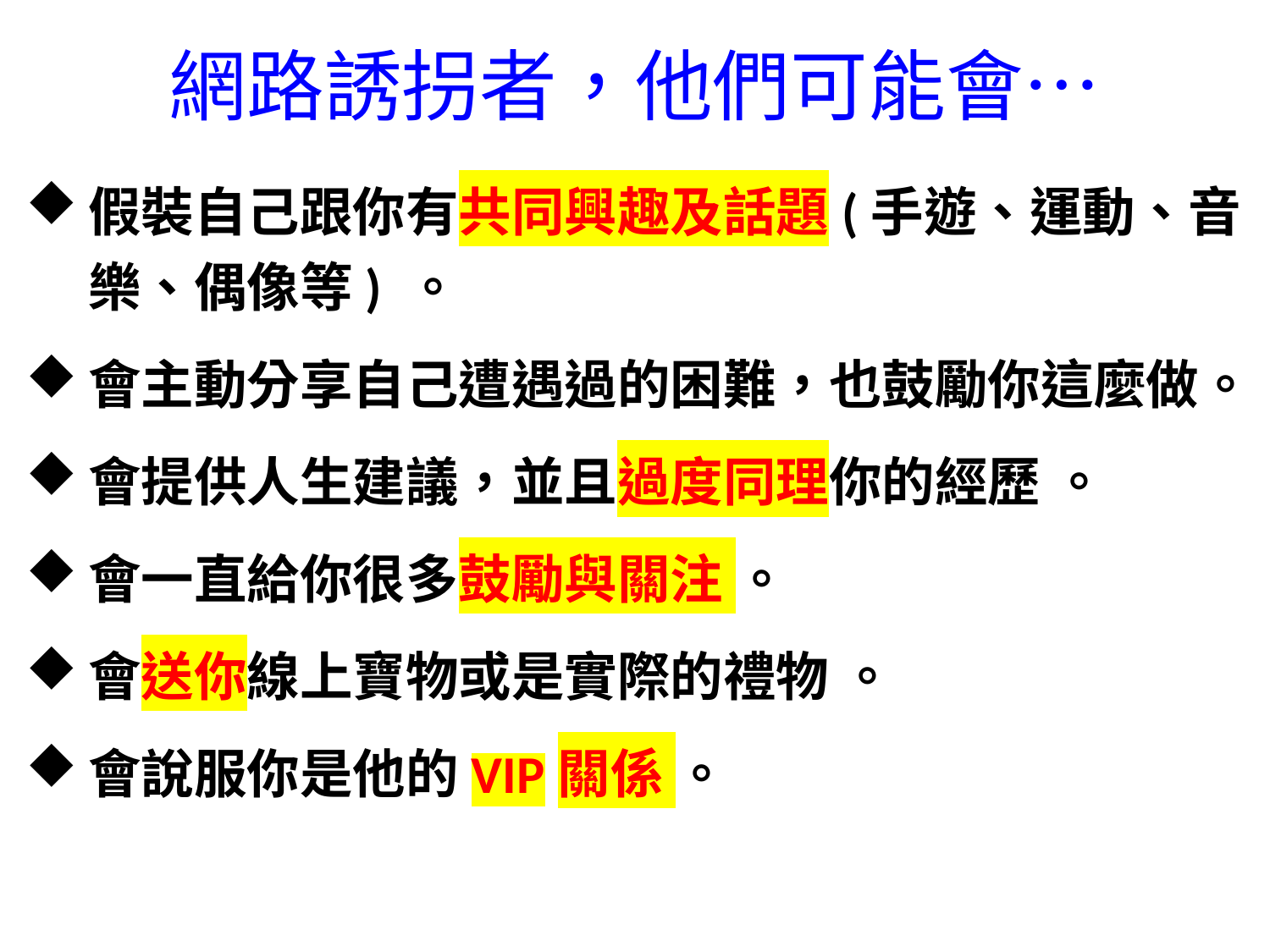

# 網路誘拐者，他們可能會…
假裝自己跟你有共同興趣及話題(手遊、運動、音樂、偶像等) 。
會主動分享自己遭遇過的困難，也鼓勵你這麼做。
會提供人生建議，並且過度同理你的經歷 。
會一直給你很多鼓勵與關注 。
會送你線上寶物或是實際的禮物 。
會說服你是他的VIP關係 。